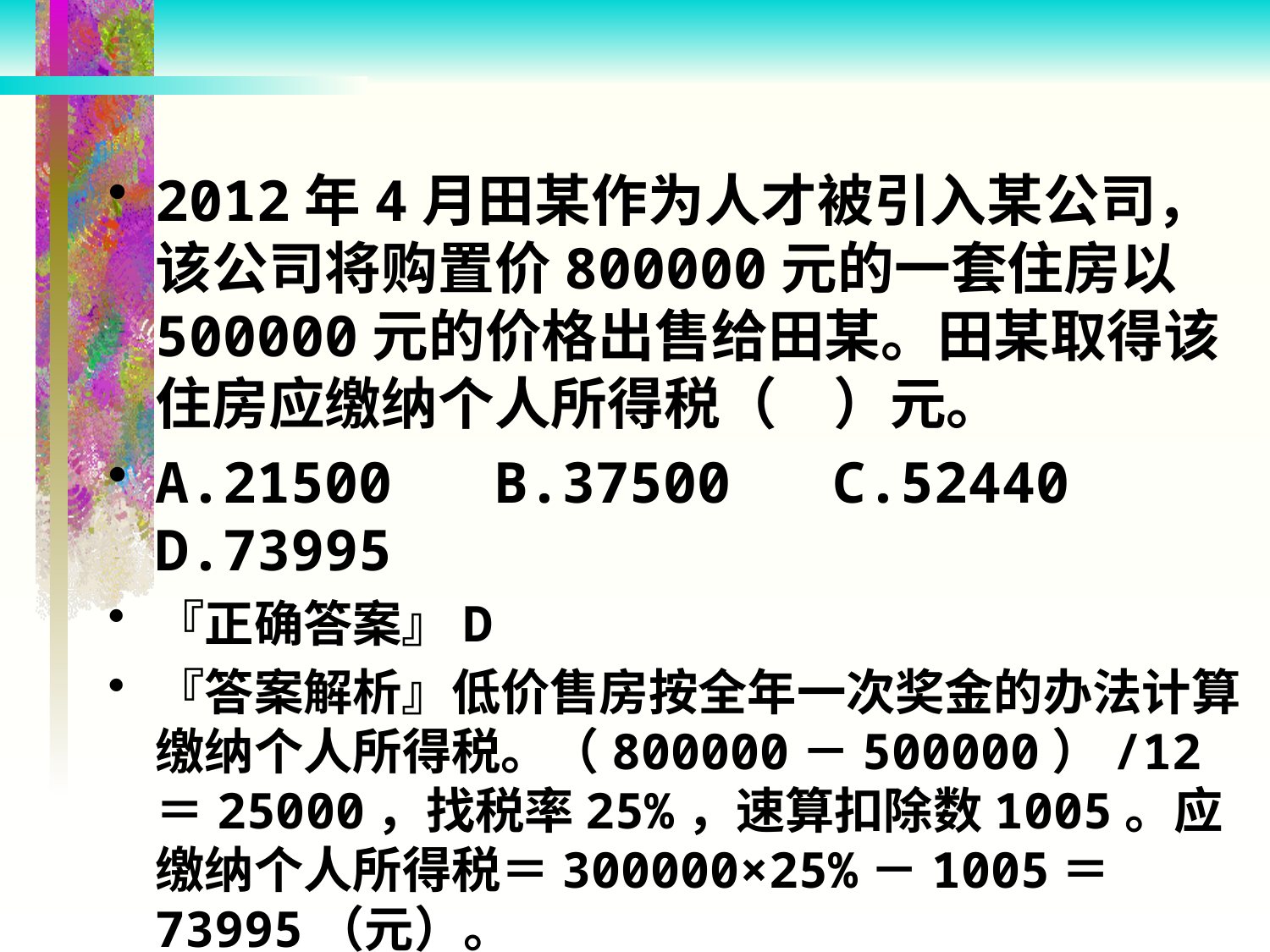

2012年4月田某作为人才被引入某公司，该公司将购置价800000元的一套住房以500000元的价格出售给田某。田某取得该住房应缴纳个人所得税（　）元。
A.21500   B.37500   C.52440  D.73995
『正确答案』D
『答案解析』低价售房按全年一次奖金的办法计算缴纳个人所得税。（800000－500000）/12＝25000，找税率25%，速算扣除数1005。应缴纳个人所得税＝300000×25%－1005＝73995（元）。